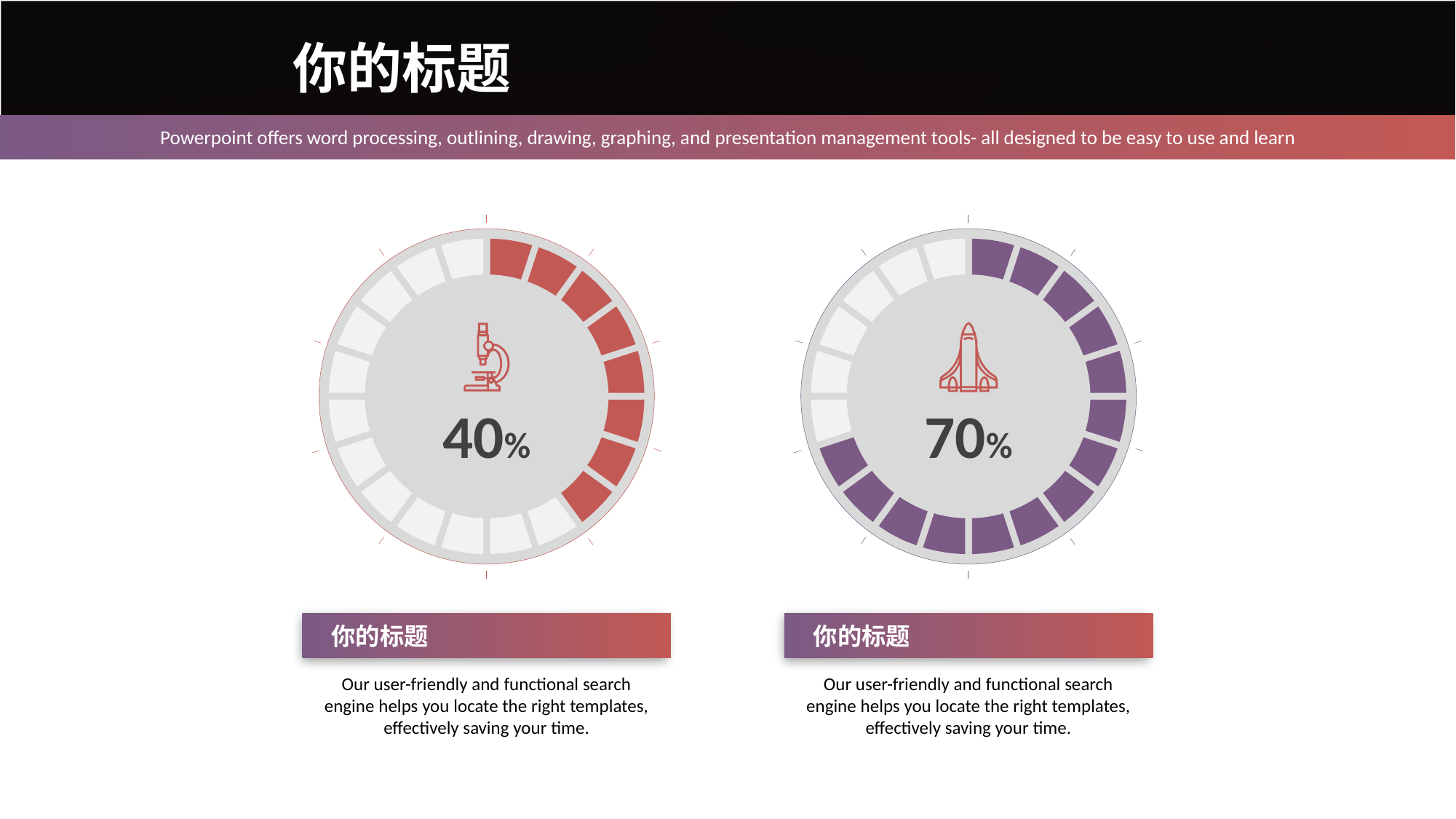

你的标题
Powerpoint offers word processing, outlining, drawing, graphing, and presentation management tools- all designed to be easy to use and learn

40%
70%

你的标题
Our user-friendly and functional search engine helps you locate the right templates, effectively saving your time.

你的标题
Our user-friendly and functional search engine helps you locate the right templates, effectively saving your time.